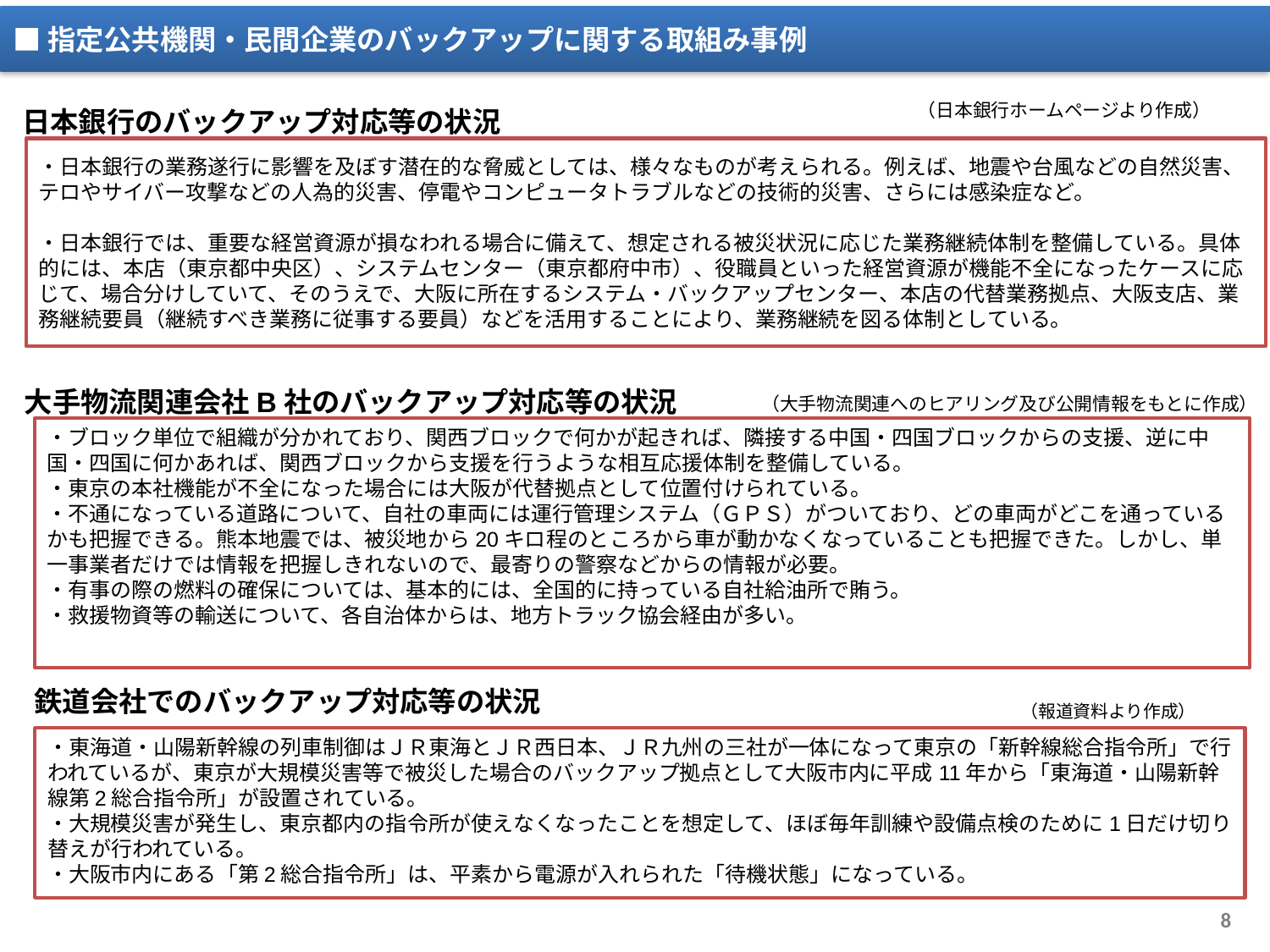

■指定公共機関・民間企業のバックアップに関する取組み事例
（日本銀行ホームページより作成）
日本銀行のバックアップ対応等の状況
・日本銀行の業務遂行に影響を及ぼす潜在的な脅威としては、様々なものが考えられる。例えば、地震や台風などの自然災害、テロやサイバー攻撃などの人為的災害、停電やコンピュータトラブルなどの技術的災害、さらには感染症など。

・日本銀行では、重要な経営資源が損なわれる場合に備えて、想定される被災状況に応じた業務継続体制を整備している。具体的には、本店（東京都中央区）、システムセンター（東京都府中市）、役職員といった経営資源が機能不全になったケースに応じて、場合分けしていて、そのうえで、大阪に所在するシステム・バックアップセンター、本店の代替業務拠点、大阪支店、業務継続要員（継続すべき業務に従事する要員）などを活用することにより、業務継続を図る体制としている。
大手物流関連会社B社のバックアップ対応等の状況
（大手物流関連へのヒアリング及び公開情報をもとに作成）
・ブロック単位で組織が分かれており、関西ブロックで何かが起きれば、隣接する中国・四国ブロックからの支援、逆に中国・四国に何かあれば、関西ブロックから支援を行うような相互応援体制を整備している。
・東京の本社機能が不全になった場合には大阪が代替拠点として位置付けられている。
・不通になっている道路について、自社の車両には運行管理システム（ＧＰＳ）がついており、どの車両がどこを通っているかも把握できる。熊本地震では、被災地から20キロ程のところから車が動かなくなっていることも把握できた。しかし、単一事業者だけでは情報を把握しきれないので、最寄りの警察などからの情報が必要。
・有事の際の燃料の確保については、基本的には、全国的に持っている自社給油所で賄う。
・救援物資等の輸送について、各自治体からは、地方トラック協会経由が多い。
鉄道会社でのバックアップ対応等の状況
（報道資料より作成）
・東海道・山陽新幹線の列車制御はＪＲ東海とＪＲ西日本、ＪＲ九州の三社が一体になって東京の「新幹線総合指令所」で行われているが、東京が大規模災害等で被災した場合のバックアップ拠点として大阪市内に平成11年から「東海道・山陽新幹線第2総合指令所」が設置されている。
・大規模災害が発生し、東京都内の指令所が使えなくなったことを想定して、ほぼ毎年訓練や設備点検のために1日だけ切り替えが行われている。
・大阪市内にある「第2総合指令所」は、平素から電源が入れられた「待機状態」になっている。
8